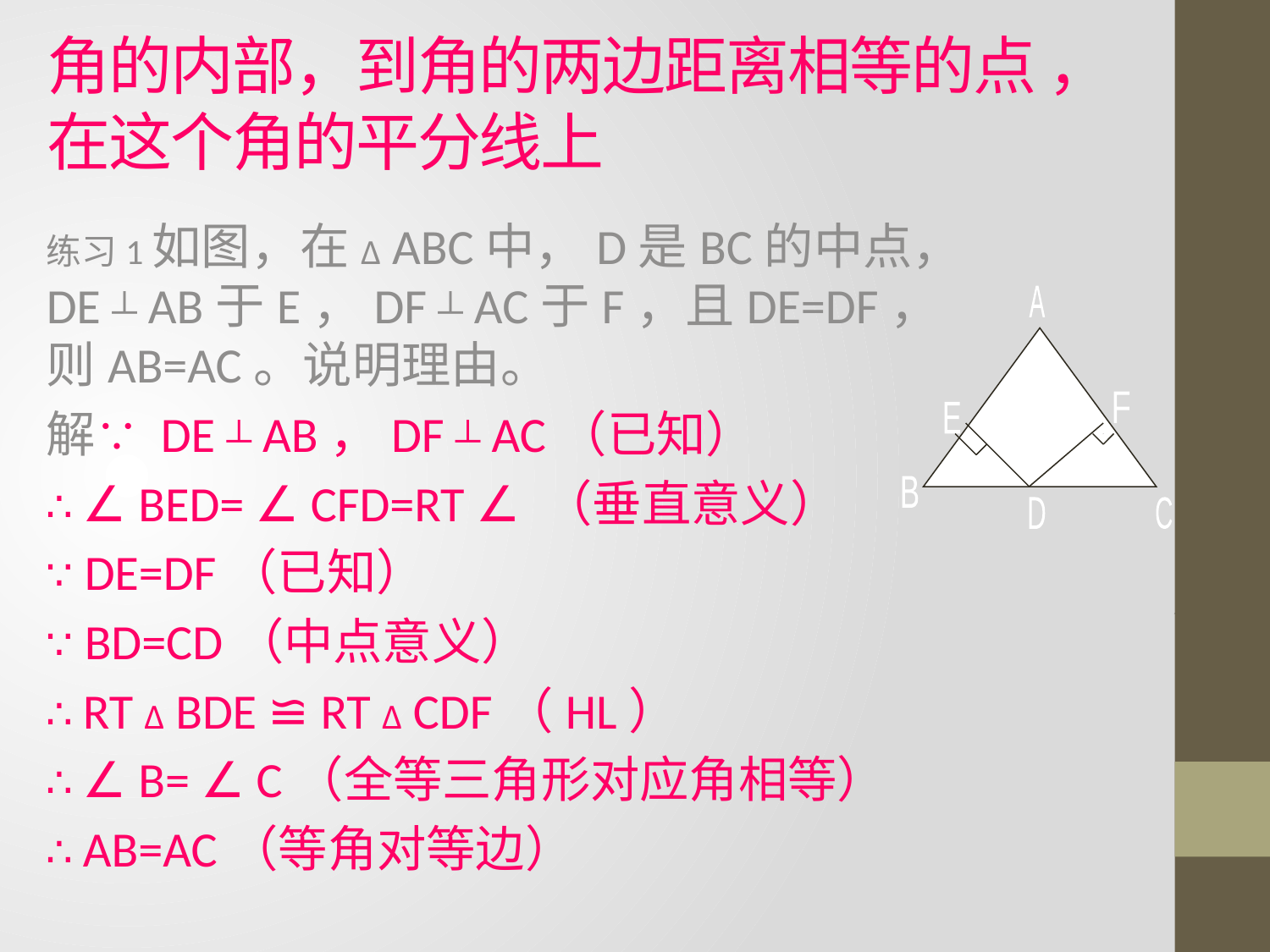

# 角的内部，到角的两边距离相等的点 ，在这个角的平分线上
练习1如图，在Δ ABC中，D是BC的中点，DE ┴ AB于E，DF ┴ AC于F，且DE=DF，则AB=AC。说明理由。
解∵ DE ┴ AB，DF ┴ AC（已知）
∴ ∠ BED= ∠ CFD=RT ∠ （垂直意义）
∵ DE=DF（已知）
∵ BD=CD（中点意义）
∴ RT Δ BDE ≌ RT Δ CDF（HL）
∴ ∠ B= ∠ C（全等三角形对应角相等）
∴ AB=AC（等角对等边）
A

F
E

B
D
C